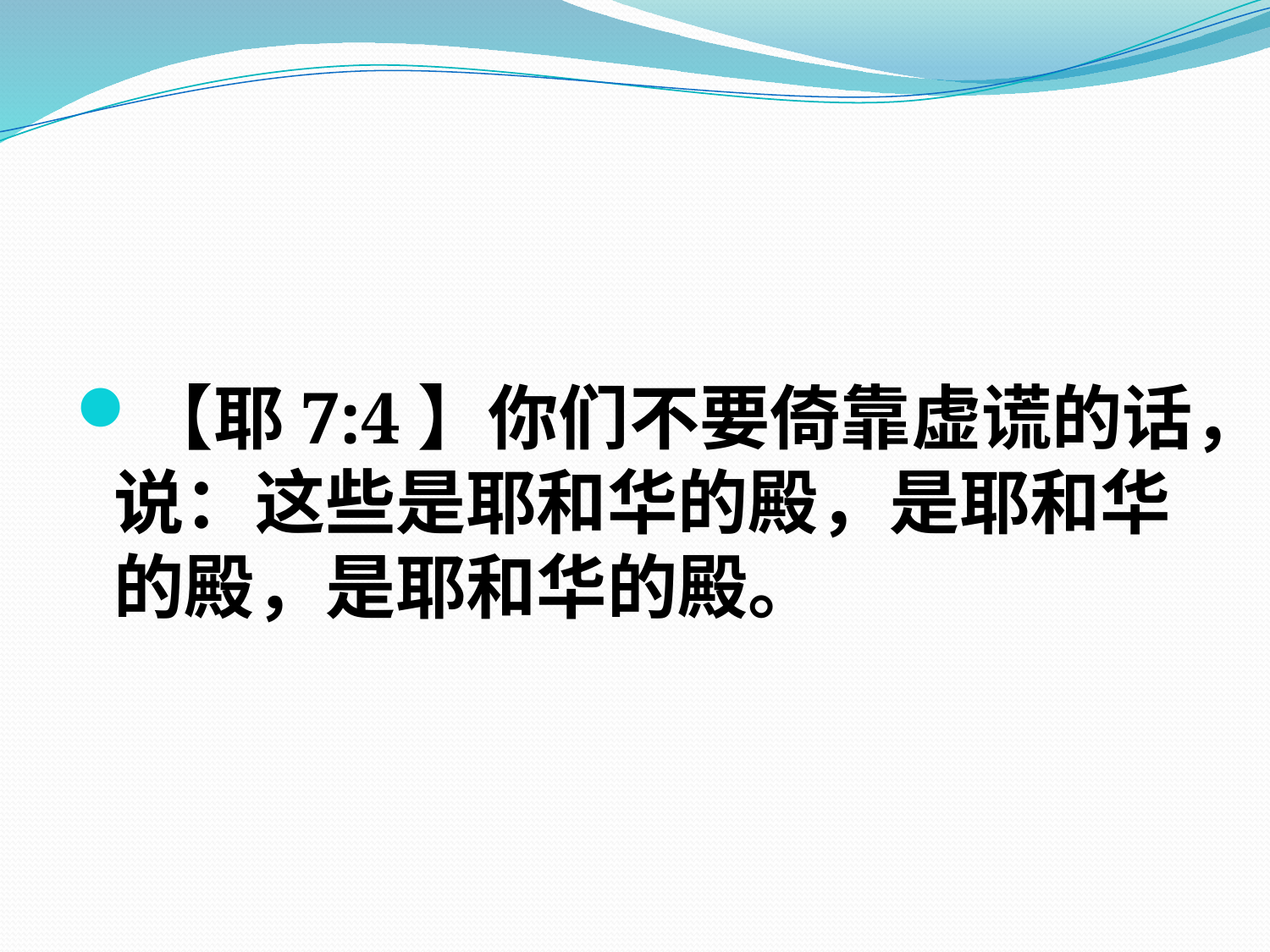

#

【耶7:4】你们不要倚靠虚谎的话，说：这些是耶和华的殿，是耶和华的殿，是耶和华的殿。